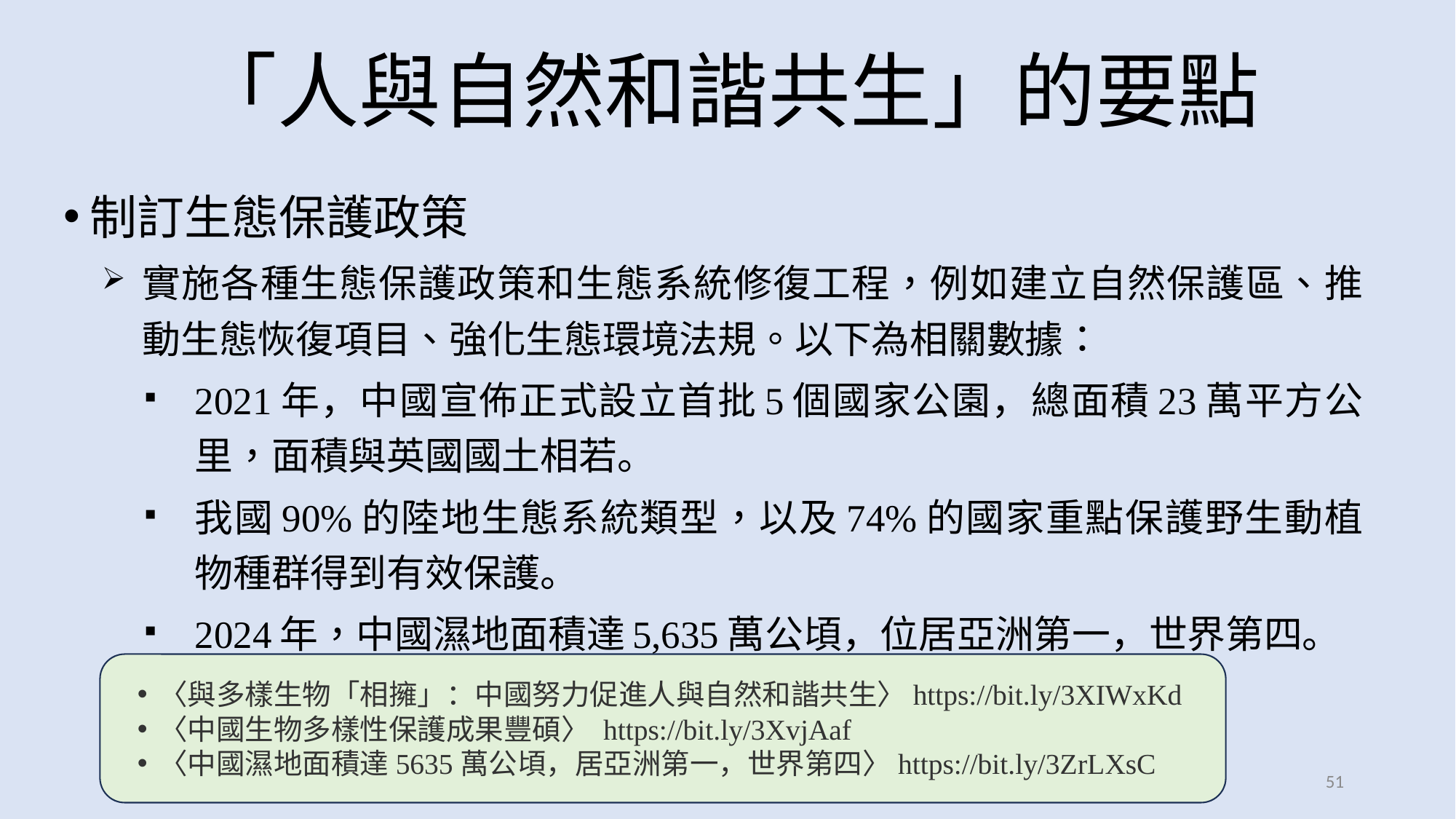

# 「人與自然和諧共生」的要點
制訂生態保護政策
實施各種生態保護政策和生態系統修復工程，例如建立自然保護區、推動生態恢復項目、強化生態環境法規。以下為相關數據：
2021年，中國宣佈正式設立首批5個國家公園，總面積23萬平方公里，面積與英國國土相若。
我國90%的陸地生態系統類型，以及74%的國家重點保護野生動植物種群得到有效保護。
2024年，中國濕地面積達5,635萬公頃，位居亞洲第一，世界第四。

〈與多樣生物「相擁」：中國努力促進人與自然和諧共生〉https://bit.ly/3XIWxKd
〈中國生物多樣性保護成果豐碩〉 https://bit.ly/3XvjAaf
〈中國濕地面積達5635萬公頃，居亞洲第一，世界第四〉https://bit.ly/3ZrLXsC
51